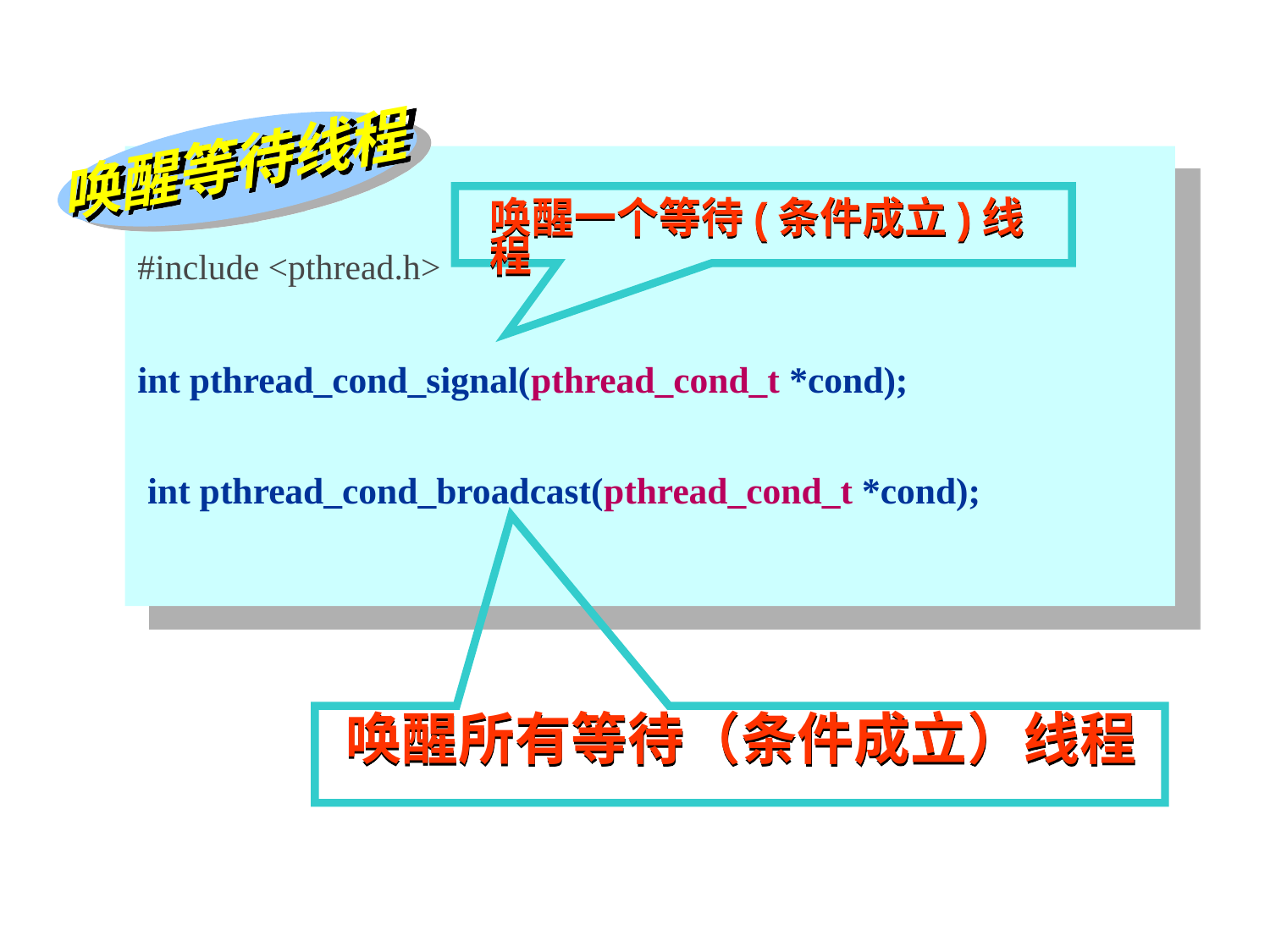

唤醒等待线程

#include <pthread.h>

int pthread_cond_signal(pthread_cond_t *cond);

唤醒一个等待(条件成立)线程
int pthread_cond_broadcast(pthread_cond_t *cond);

唤醒所有等待（条件成立）线程